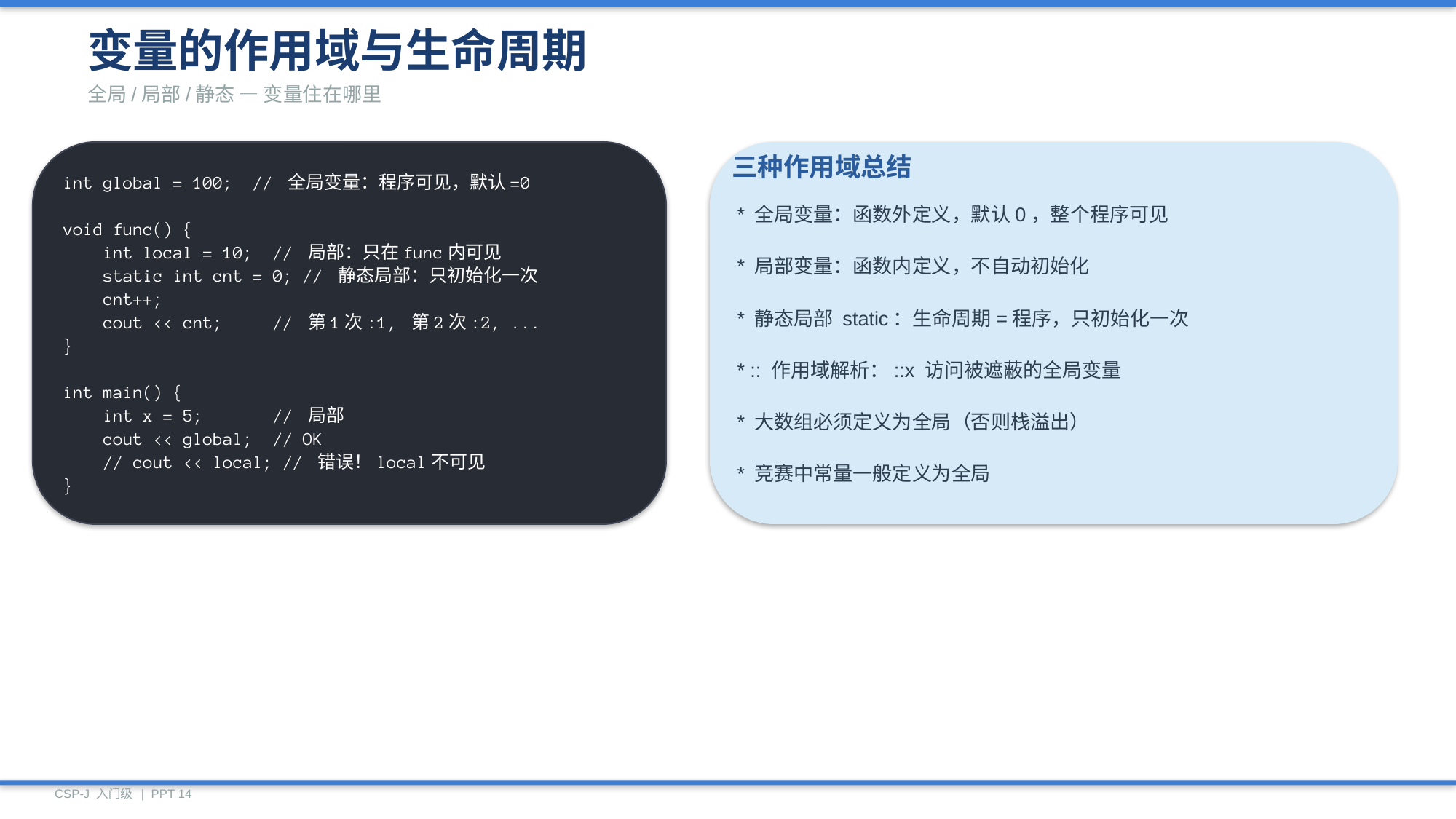

变量的作用域与生命周期
全局/局部/静态 — 变量住在哪里
int global = 100;  // 全局变量：程序可见，默认=0

void func() {
    int local = 10;  // 局部：只在func内可见
    static int cnt = 0; // 静态局部：只初始化一次
    cnt++;
    cout << cnt;     // 第1次:1, 第2次:2, ...
}

int main() {
    int x = 5;       // 局部
    cout << global;  // OK
    // cout << local; // 错误！local不可见
}

三种作用域总结
* 全局变量：函数外定义，默认0，整个程序可见
* 局部变量：函数内定义，不自动初始化
* 静态局部 static：生命周期=程序，只初始化一次
* :: 作用域解析：::x 访问被遮蔽的全局变量
* 大数组必须定义为全局（否则栈溢出）
* 竞赛中常量一般定义为全局

CSP-J 入门级  |  PPT 14